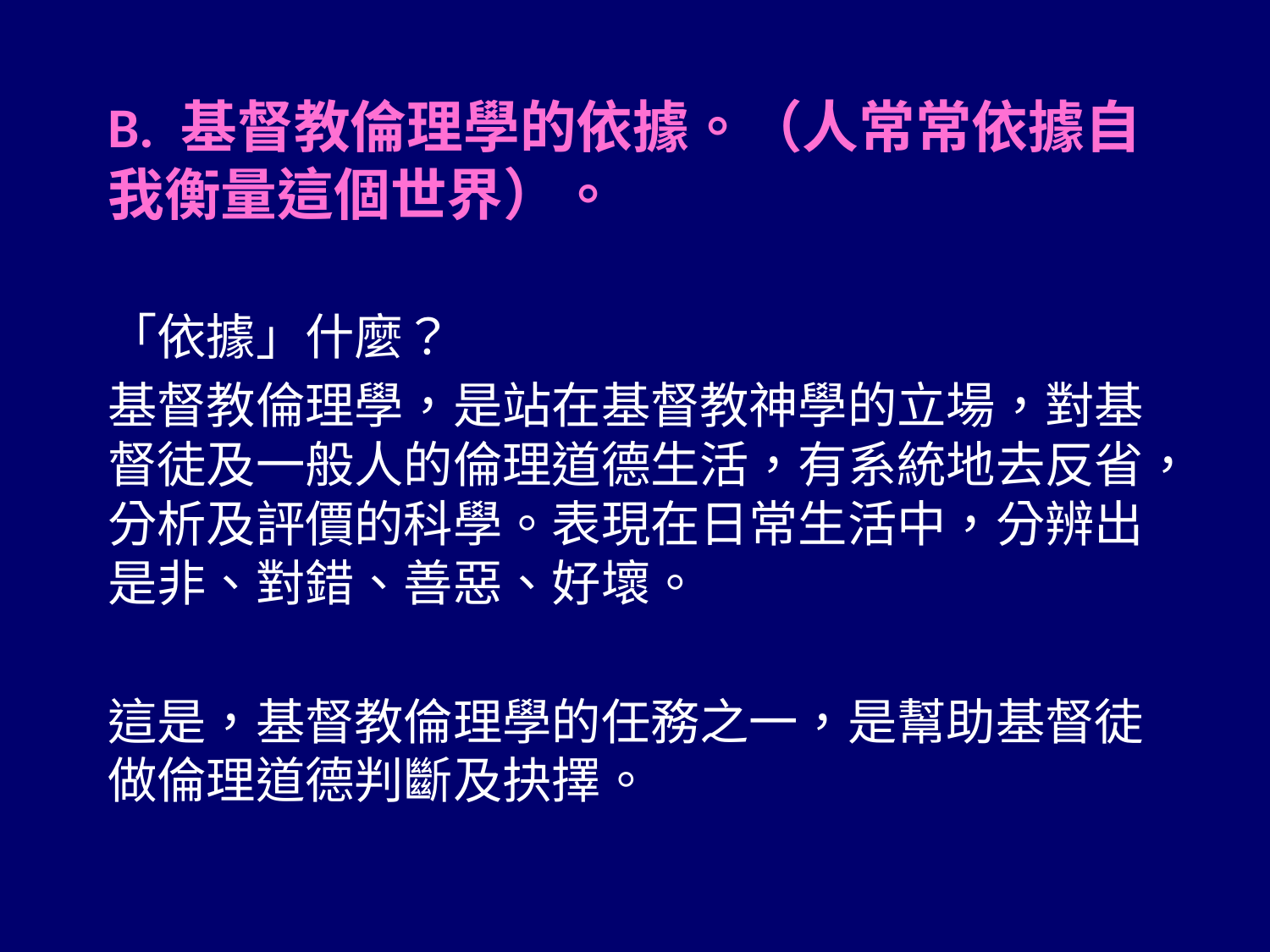

B. 基督教倫理學的依據。（人常常依據自我衡量這個世界）。

「依據」什麼？
基督教倫理學，是站在基督教神學的立場，對基督徒及一般人的倫理道德生活，有系統地去反省，分析及評價的科學。表現在日常生活中，分辨出是非、對錯、善惡、好壞。

這是，基督教倫理學的任務之一，是幫助基督徒做倫理道德判斷及抉擇。